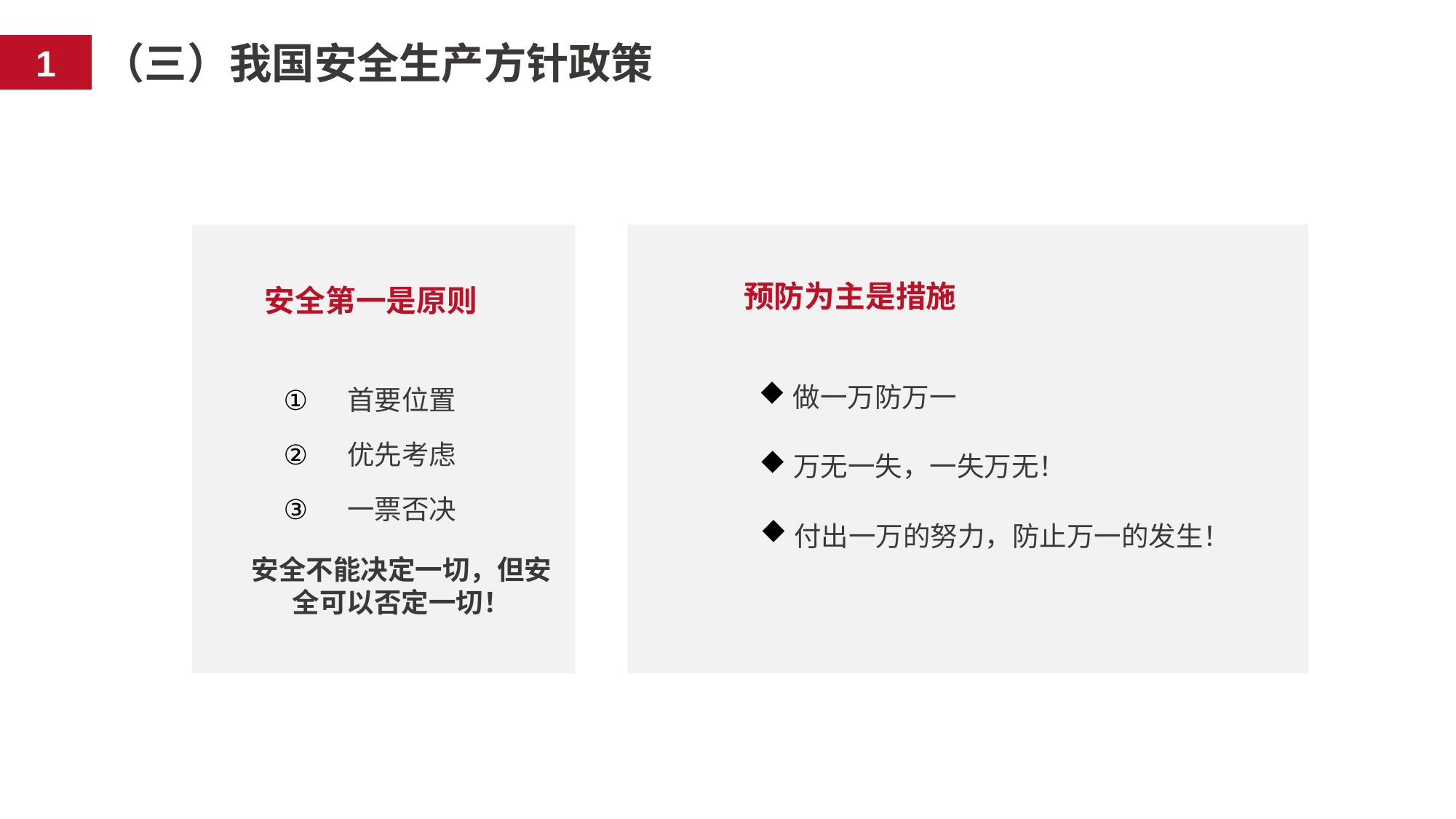

（三）我国安全生产方针政策
1

安全第一是原则
首要位置
优先考虑
一票否决
安全不能决定一切，但安全可以否定一切！

预防为主是措施
做一万防万一
万无一失，一失万无！
付出一万的努力，防止万一的发生！